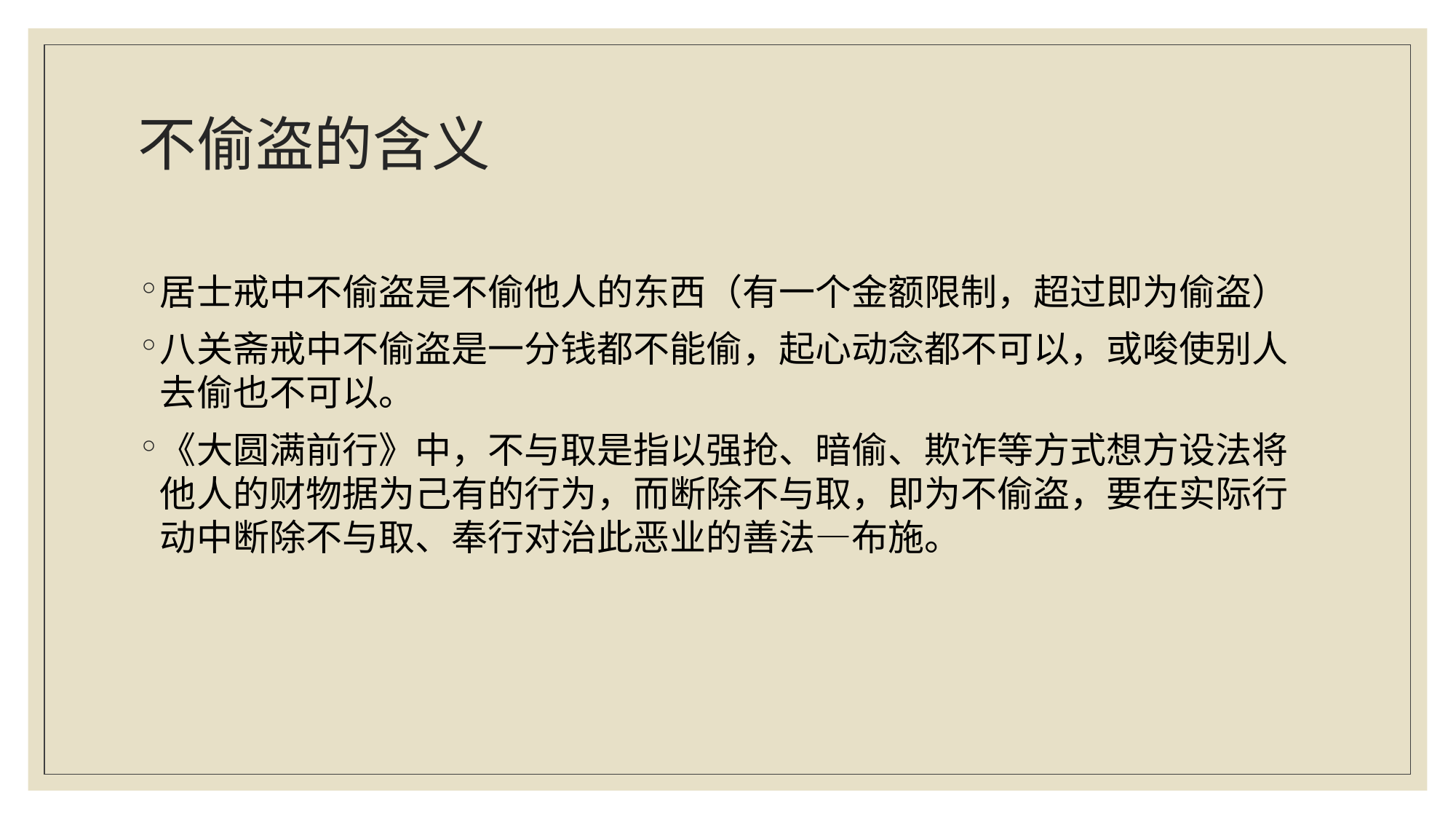

# 不偷盗的含义

居士戒中不偷盗是不偷他人的东西（有一个金额限制，超过即为偷盗）
八关斋戒中不偷盗是一分钱都不能偷，起心动念都不可以，或唆使别人去偷也不可以。
《大圆满前行》中，不与取是指以强抢、暗偷、欺诈等方式想方设法将他人的财物据为己有的行为，而断除不与取，即为不偷盗，要在实际行动中断除不与取、奉行对治此恶业的善法—布施。